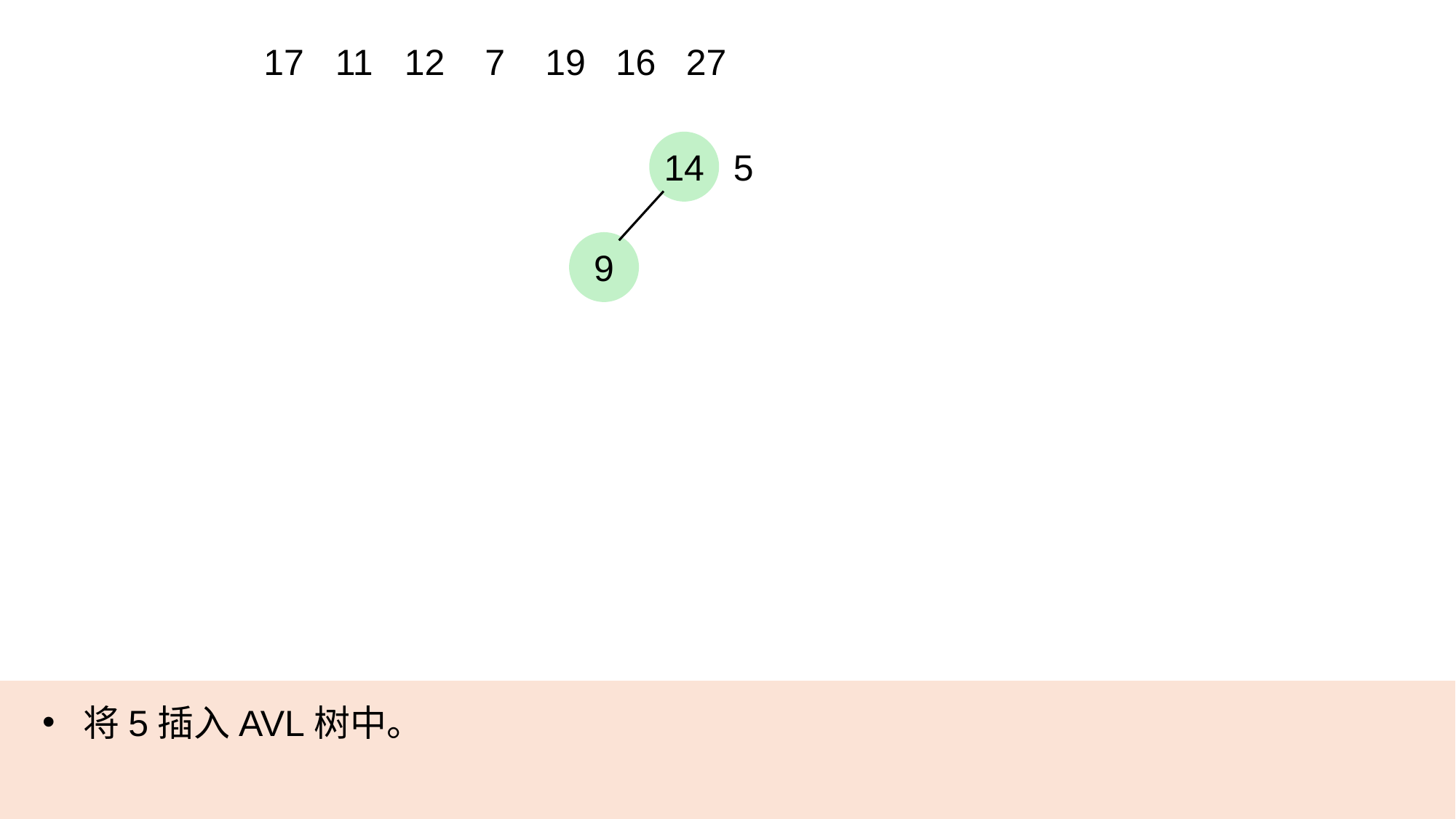

17
11
12
7
19
16
27

14
5

9

将5插入AVL树中。